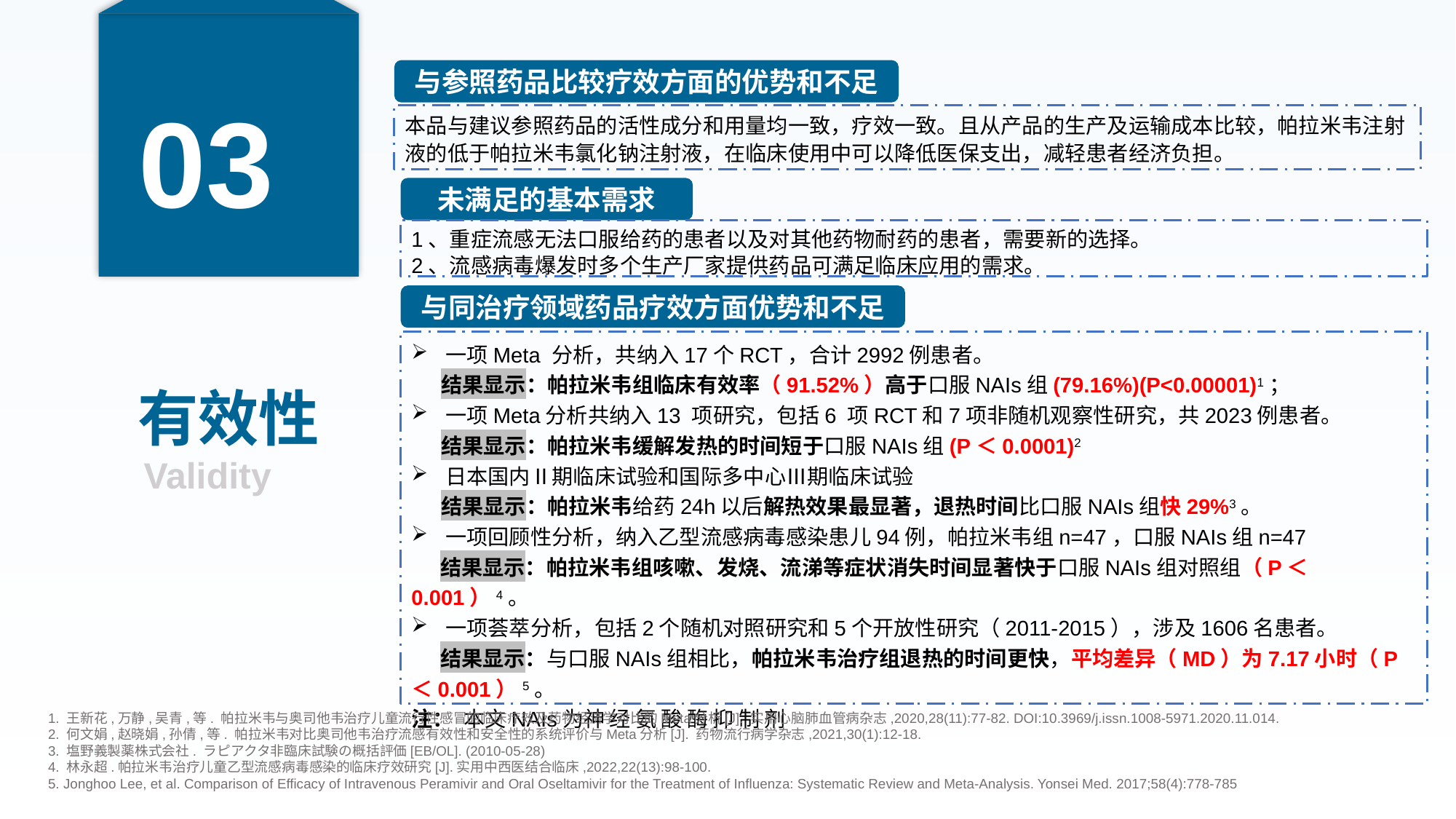

与参照药品比较疗效方面的优势和不足
03
本品与建议参照药品的活性成分和用量均一致，疗效一致。且从产品的生产及运输成本比较，帕拉米韦注射液的低于帕拉米韦氯化钠注射液，在临床使用中可以降低医保支出，减轻患者经济负担。

未满足的基本需求
1、重症流感无法口服给药的患者以及对其他药物耐药的患者，需要新的选择。
2、流感病毒爆发时多个生产厂家提供药品可满足临床应用的需求。

与同治疗领域药品疗效方面优势和不足
一项Meta 分析，共纳入17个RCT，合计2992例患者。
     结果显示：帕拉米韦组临床有效率（91.52%）高于口服NAIs组(79.16%)(P<0.00001)1；
一项Meta分析共纳入13 项研究，包括6 项RCT和7项非随机观察性研究，共2023例患者。
     结果显示：帕拉米韦缓解发热的时间短于口服NAIs组(P＜0.0001)2
日本国内Ⅱ期临床试验和国际多中心Ⅲ期临床试验
     结果显示：帕拉米韦给药24h以后解热效果最显著，退热时间比口服NAIs组快29%3。
一项回顾性分析，纳入乙型流感病毒感染患儿94例，帕拉米韦组n=47，口服NAIs组n=47
     结果显示：帕拉米韦组咳嗽、发烧、流涕等症状消失时间显著快于口服NAIs组对照组（P＜0.001）4。
一项荟萃分析，包括2个随机对照研究和5个开放性研究（2011-2015），涉及1606名患者。
     结果显示：与口服NAIs组相比，帕拉米韦治疗组退热的时间更快，平均差异（MD）为7.17小时（P＜0.001）5。
注：  本文NAIs为神经氨酸酶抑制剂
有效性
Validity
1. 王新花,万静,吴青,等. 帕拉米韦与奥司他韦治疗儿童流行性感冒的临床疗效及药物经济学对比的Meta分析[J]. 实用心脑肺血管病杂志,2020,28(11):77-82. DOI:10.3969/j.issn.1008-5971.2020.11.014.
2. 何文娟,赵晓娟,孙倩,等. 帕拉米韦对比奥司他韦治疗流感有效性和安全性的系统评价与Meta分析[J]. 药物流行病学杂志,2021,30(1):12-18.
3. 塩野義製薬株式会社. ラピアクタ非臨床試験の概括評価[EB/OL]. (2010-05-28)
4. 林永超.帕拉米韦治疗儿童乙型流感病毒感染的临床疗效研究[J].实用中西医结合临床,2022,22(13):98-100.
5. Jonghoo Lee, et al. Comparison of Efficacy of Intravenous Peramivir and Oral Oseltamivir for the Treatment of Influenza: Systematic Review and Meta-Analysis. Yonsei Med. 2017;58(4):778-785